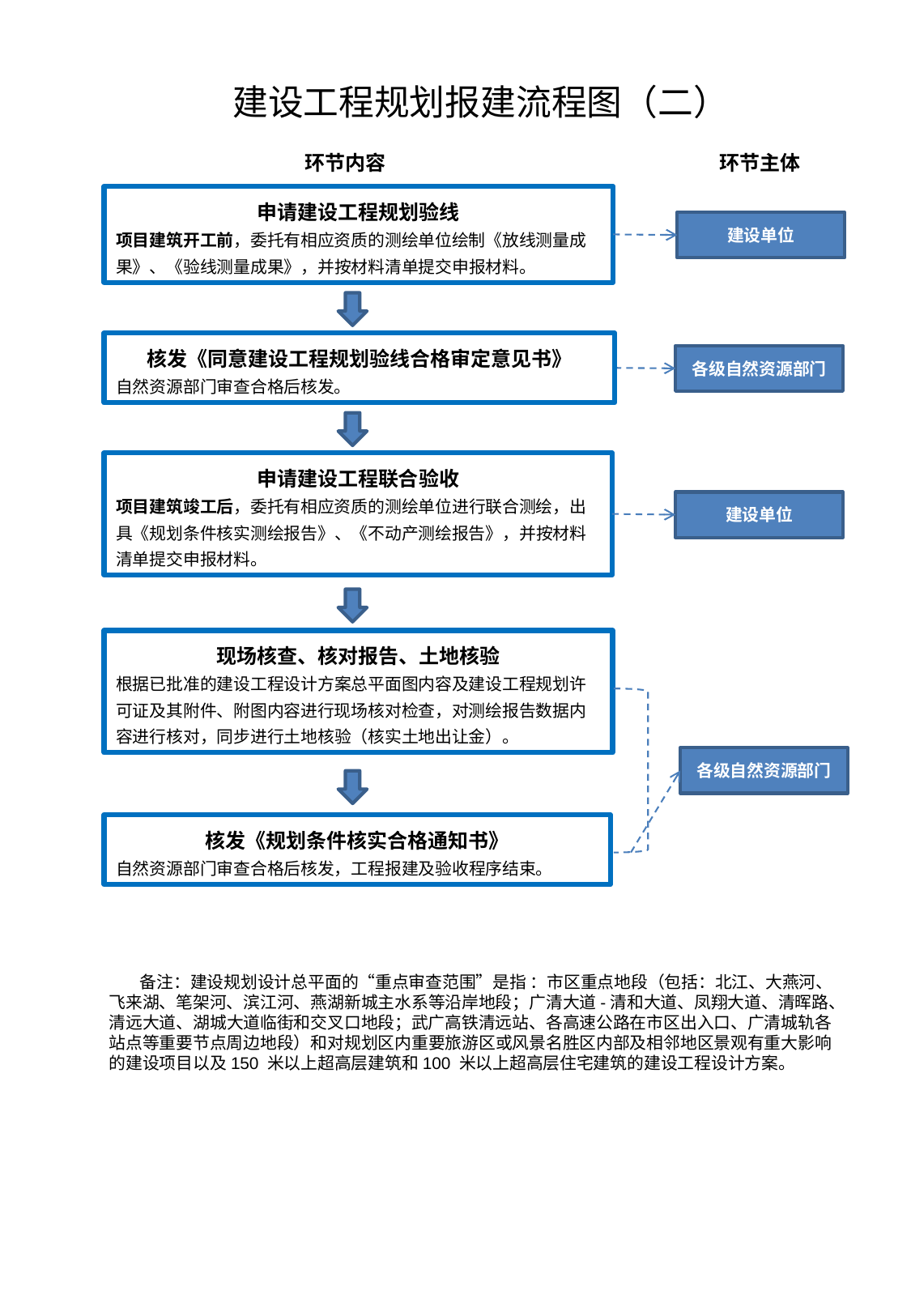

建设工程规划报建流程图（二）
环节内容
环节主体
申请建设工程规划验线
项目建筑开工前，委托有相应资质的测绘单位绘制《放线测量成果》、《验线测量成果》，并按材料清单提交申报材料。
建设单位

核发《同意建设工程规划验线合格审定意见书》
自然资源部门审查合格后核发。
各级自然资源部门

申请建设工程联合验收
项目建筑竣工后，委托有相应资质的测绘单位进行联合测绘，出具《规划条件核实测绘报告》、《不动产测绘报告》，并按材料清单提交申报材料。
建设单位

现场核查、核对报告、土地核验
根据已批准的建设工程设计方案总平面图内容及建设工程规划许可证及其附件、附图内容进行现场核对检查，对测绘报告数据内容进行核对，同步进行土地核验（核实土地出让金）。

各级自然资源部门

核发《规划条件核实合格通知书》
自然资源部门审查合格后核发，工程报建及验收程序结束。
       备注：建设规划设计总平面的“重点审查范围”是指 ：市区重点地段（包括：北江、大燕河、飞来湖、笔架河、滨江河、燕湖新城主水系等沿岸地段；广清大道-清和大道、凤翔大道、清晖路、清远大道、湖城大道临街和交叉口地段；武广高铁清远站、各高速公路在市区出入口、广清城轨各站点等重要节点周边地段）和对规划区内重要旅游区或风景名胜区内部及相邻地区景观有重大影响的建设项目以及150 米以上超高层建筑和100 米以上超高层住宅建筑的建设工程设计方案。